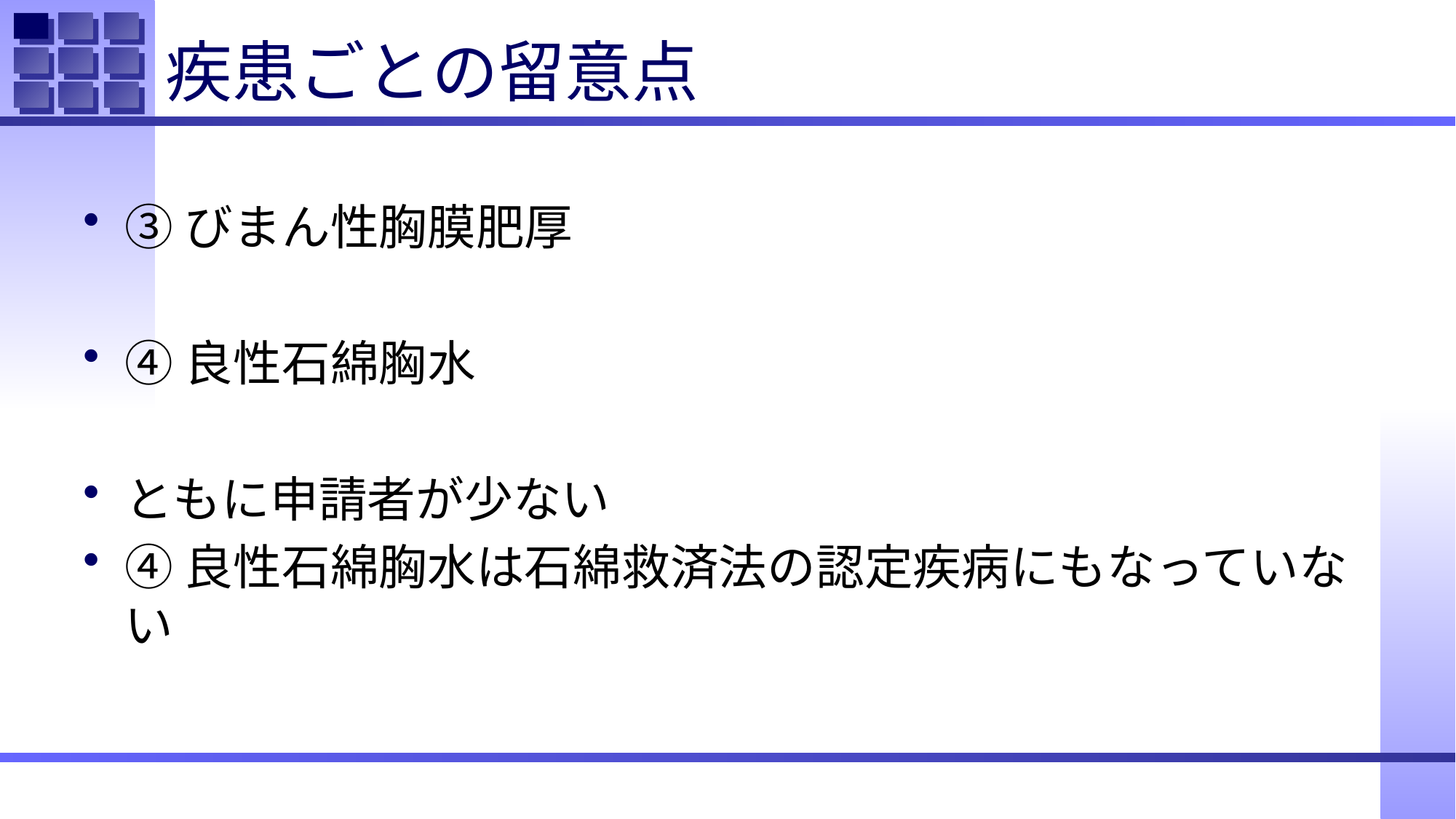

# 疾患ごとの留意点
③びまん性胸膜肥厚

④良性石綿胸水

ともに申請者が少ない
④良性石綿胸水は石綿救済法の認定疾病にもなっていない